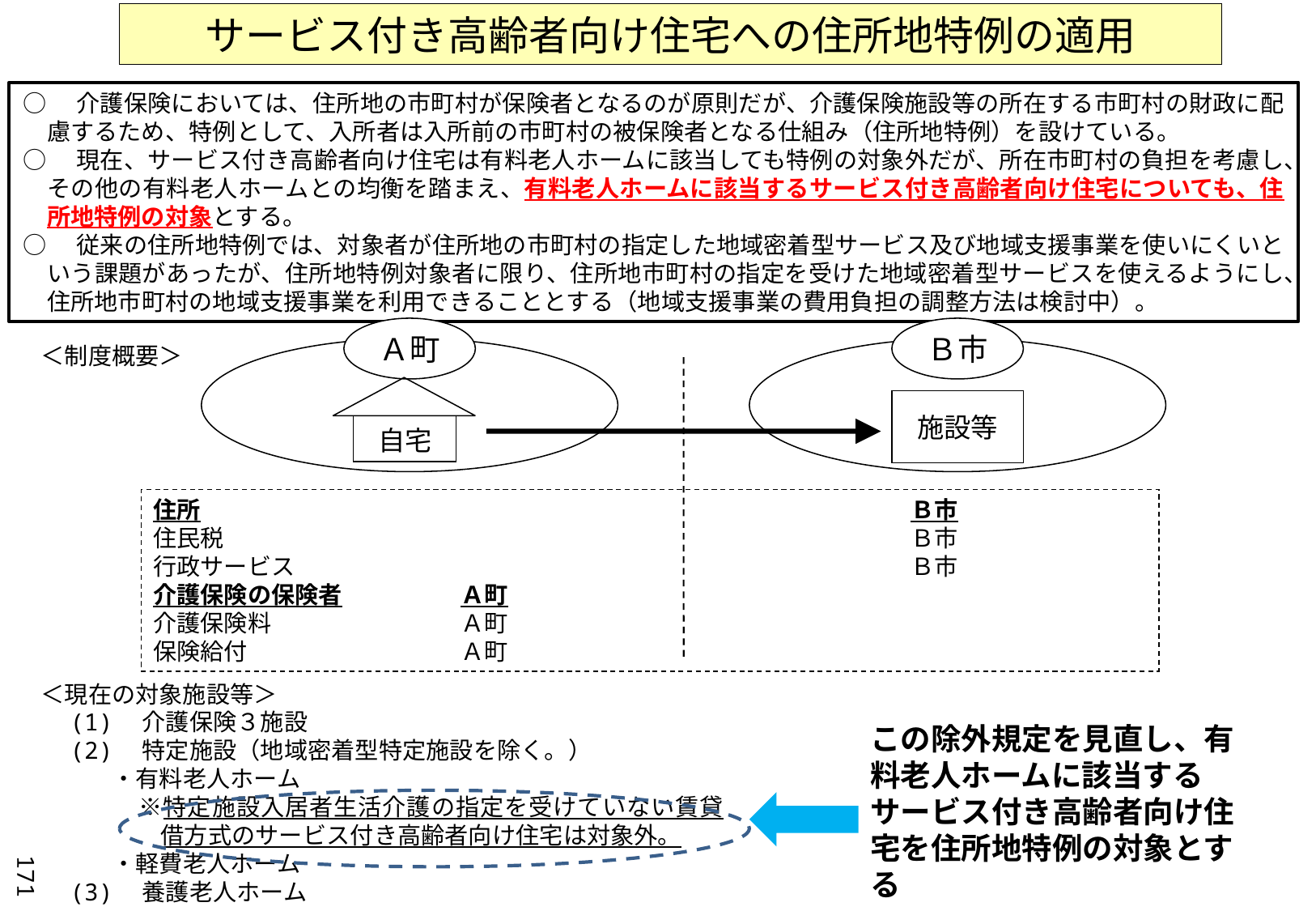

サービス付き高齢者向け住宅への住所地特例の適用
○　介護保険においては、住所地の市町村が保険者となるのが原則だが、介護保険施設等の所在する市町村の財政に配慮するため、特例として、入所者は入所前の市町村の被保険者となる仕組み（住所地特例）を設けている。
○　現在、サービス付き高齢者向け住宅は有料老人ホームに該当しても特例の対象外だが、所在市町村の負担を考慮し、その他の有料老人ホームとの均衡を踏まえ、有料老人ホームに該当するサービス付き高齢者向け住宅についても、住所地特例の対象とする。
○　従来の住所地特例では、対象者が住所地の市町村の指定した地域密着型サービス及び地域支援事業を使いにくいという課題があったが、住所地特例対象者に限り、住所地市町村の指定を受けた地域密着型サービスを使えるようにし、住所地市町村の地域支援事業を利用できることとする（地域支援事業の費用負担の調整方法は検討中）。
Ａ町
Ｂ市

自宅
施設等

住所　　　　　　　　　　　　　　　　　　　　　　　　　　　　　　Ｂ市
住民税　　　　　　　　　　　　　　　　　　　　　　　　　　　　　Ｂ市
行政サービス　　　　　　　　　　　　　　　　　　　　　　　　　　Ｂ市
介護保険の保険者　　　　　Ａ町
介護保険料　　　　　　　　Ａ町
保険給付　　　　　　　　　Ａ町
＜制度概要＞
＜現在の対象施設等＞
　(1)　介護保険３施設
　(2)　特定施設（地域密着型特定施設を除く。）
　　　・有料老人ホーム
　　　　※特定施設入居者生活介護の指定を受けていない賃貸借方式のサービス付き高齢者向け住宅は対象外。
　　　・軽費老人ホーム
　(3)　養護老人ホーム

この除外規定を見直し、有料老人ホームに該当するサービス付き高齢者向け住宅を住所地特例の対象とする

171